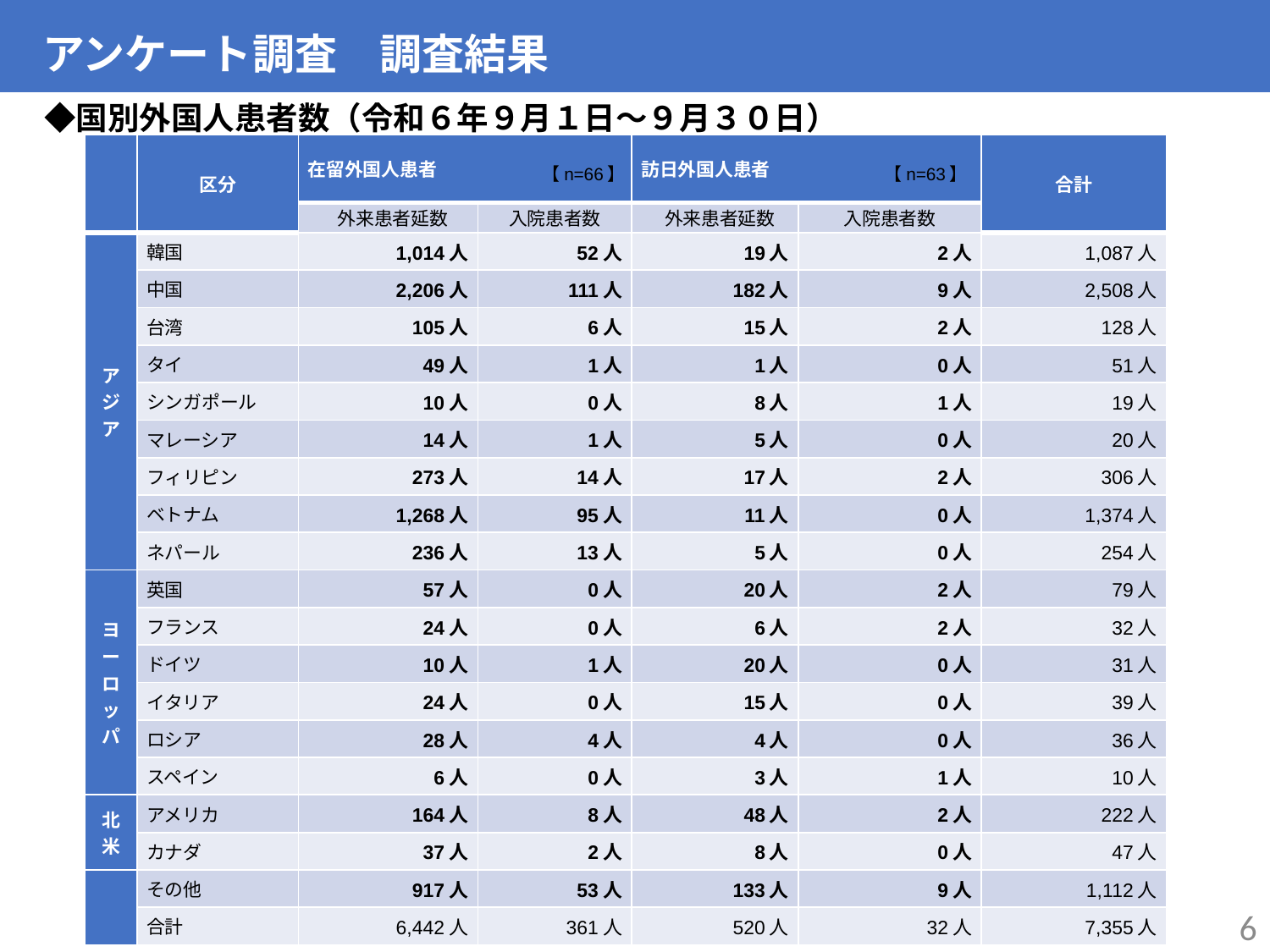

アンケート調査　調査結果
　◆国別外国人患者数（令和６年９月１日～９月３０日）
|  | 区分 | 在留外国人患者 |  | 訪日外国人患者 |  | 合計 |
| --- | --- | --- | --- | --- | --- | --- |
|  |  | 外来患者延数 | 入院患者数 | 外来患者延数 | 入院患者数 |  |
| アジア | 韓国 | 1,014人 | 52人 | 19人 | 2人 | 1,087人 |
|  | 中国 | 2,206人 | 111人 | 182人 | 9人 | 2,508人 |
|  | 台湾 | 105人 | 6人 | 15人 | 2人 | 128人 |
|  | タイ | 49人 | 1人 | 1人 | 0人 | 51人 |
|  | シンガポール | 10人 | 0人 | 8人 | 1人 | 19人 |
|  | マレーシア | 14人 | 1人 | 5人 | 0人 | 20人 |
|  | フィリピン | 273人 | 14人 | 17人 | 2人 | 306人 |
|  | ベトナム | 1,268人 | 95人 | 11人 | 0人 | 1,374人 |
|  | ネパール | 236人 | 13人 | 5人 | 0人 | 254人 |
| ヨーロッパ | 英国 | 57人 | 0人 | 20人 | 2人 | 79人 |
|  | フランス | 24人 | 0人 | 6人 | 2人 | 32人 |
|  | ドイツ | 10人 | 1人 | 20人 | 0人 | 31人 |
|  | イタリア | 24人 | 0人 | 15人 | 0人 | 39人 |
|  | ロシア | 28人 | 4人 | 4人 | 0人 | 36人 |
|  | スペイン | 6人 | 0人 | 3人 | 1人 | 10人 |
| 北米 | アメリカ | 164人 | 8人 | 48人 | 2人 | 222人 |
|  | カナダ | 37人 | 2人 | 8人 | 0人 | 47人 |
|  | その他 | 917人 | 53人 | 133人 | 9人 | 1,112人 |
|  | 合計 | 6,442人 | 361人 | 520人 | 32人 | 7,355人 |
【n=66】

【n=63】

6